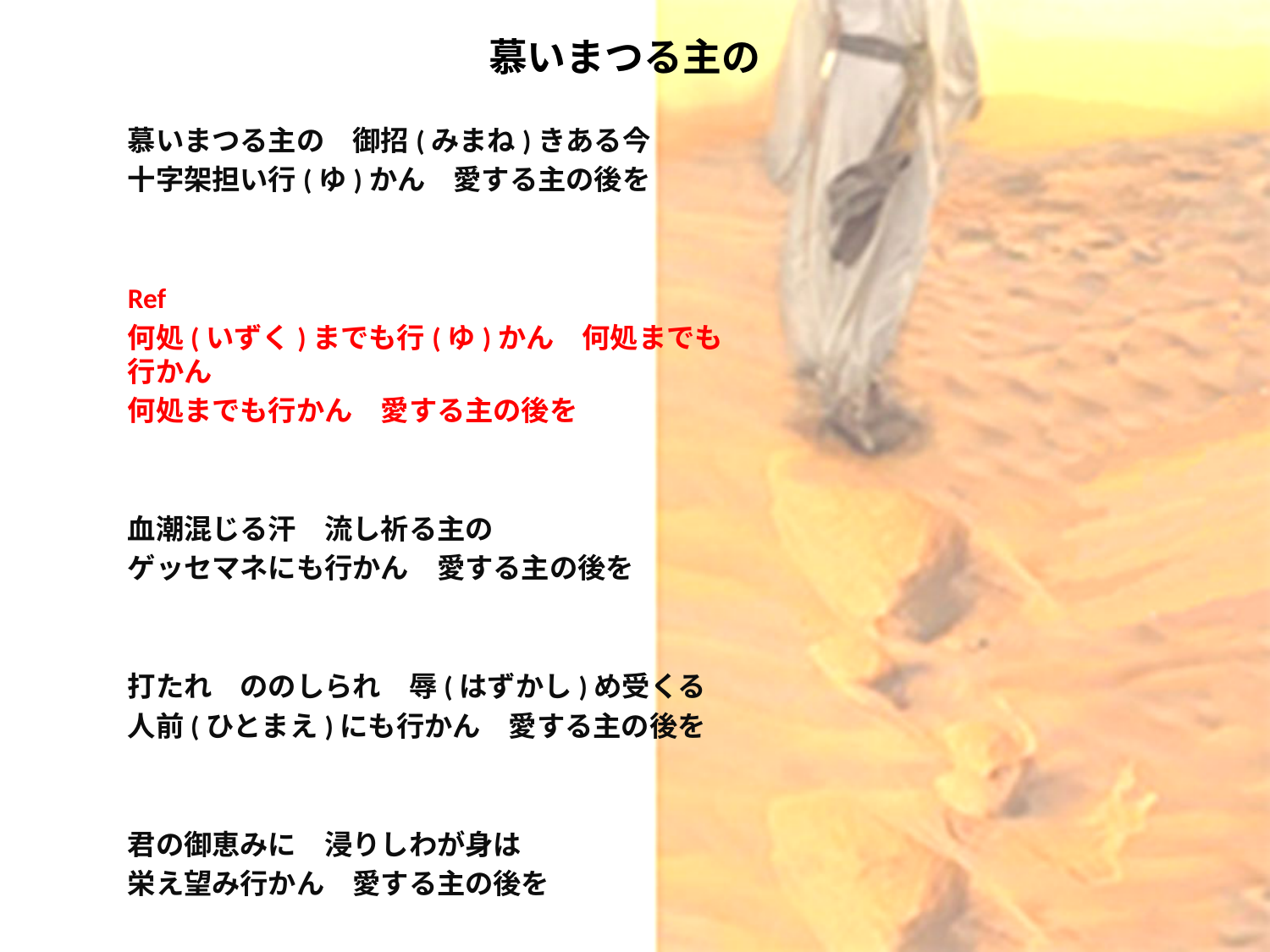

# 慕いまつる主の
慕いまつる主の　御招(みまね)きある今
十字架担い行(ゆ)かん　愛する主の後を

Ref
何処(いずく)までも行(ゆ)かん　何処までも行かん
何処までも行かん　愛する主の後を

血潮混じる汗　流し祈る主の
ゲッセマネにも行かん　愛する主の後を

打たれ　ののしられ　辱(はずかし)め受くる
人前(ひとまえ)にも行かん　愛する主の後を

君の御恵みに　浸りしわが身は
栄え望み行かん　愛する主の後を